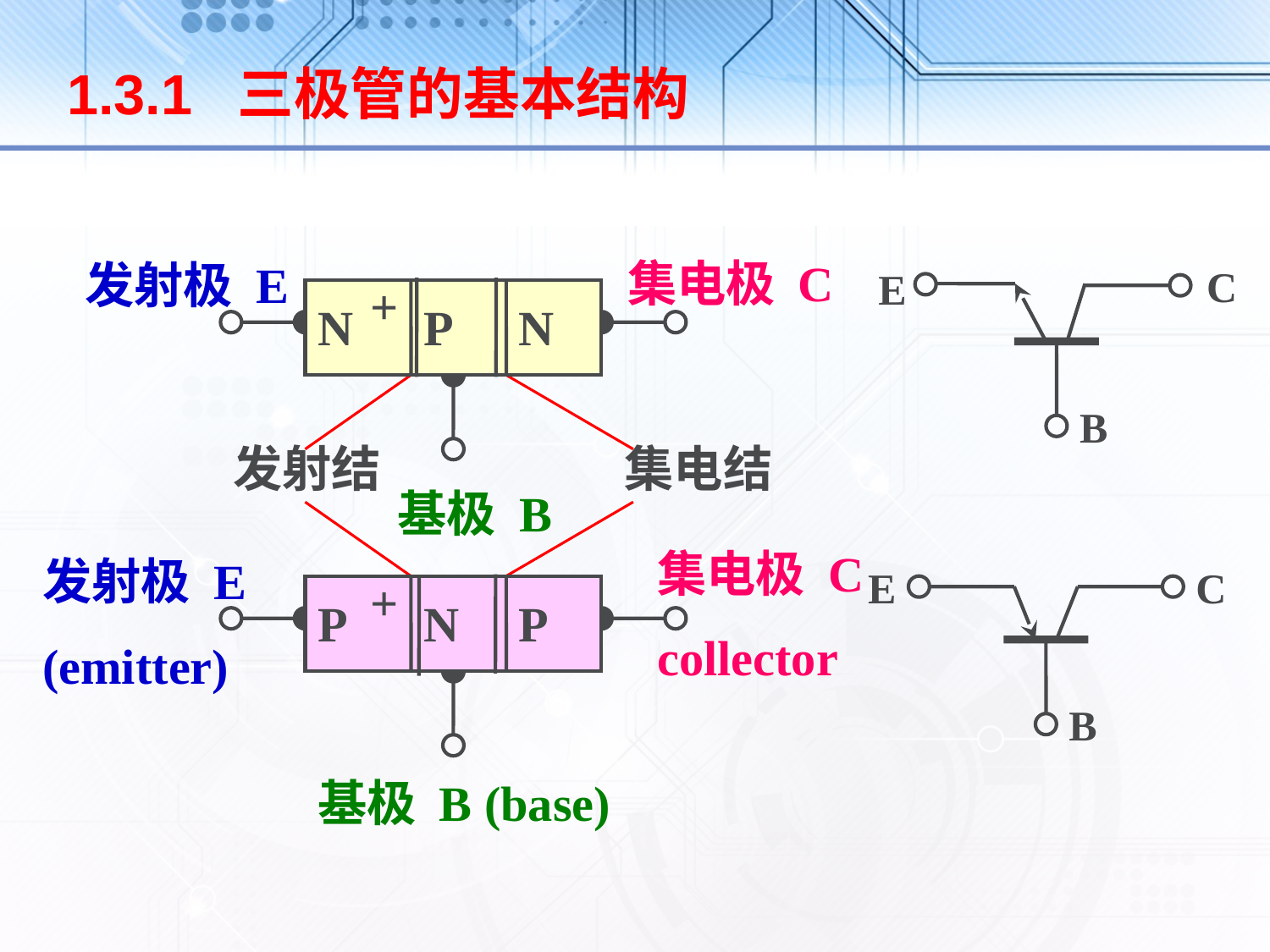

1.3.1  三极管的基本结构

集电极 C
发射极 E
C
E

B

+

N
P
N

发射结
集电结
基极 B

集电极 C
collector
发射极 E
(emitter)
E
C

B

+

P
N
P

基极 B (base)